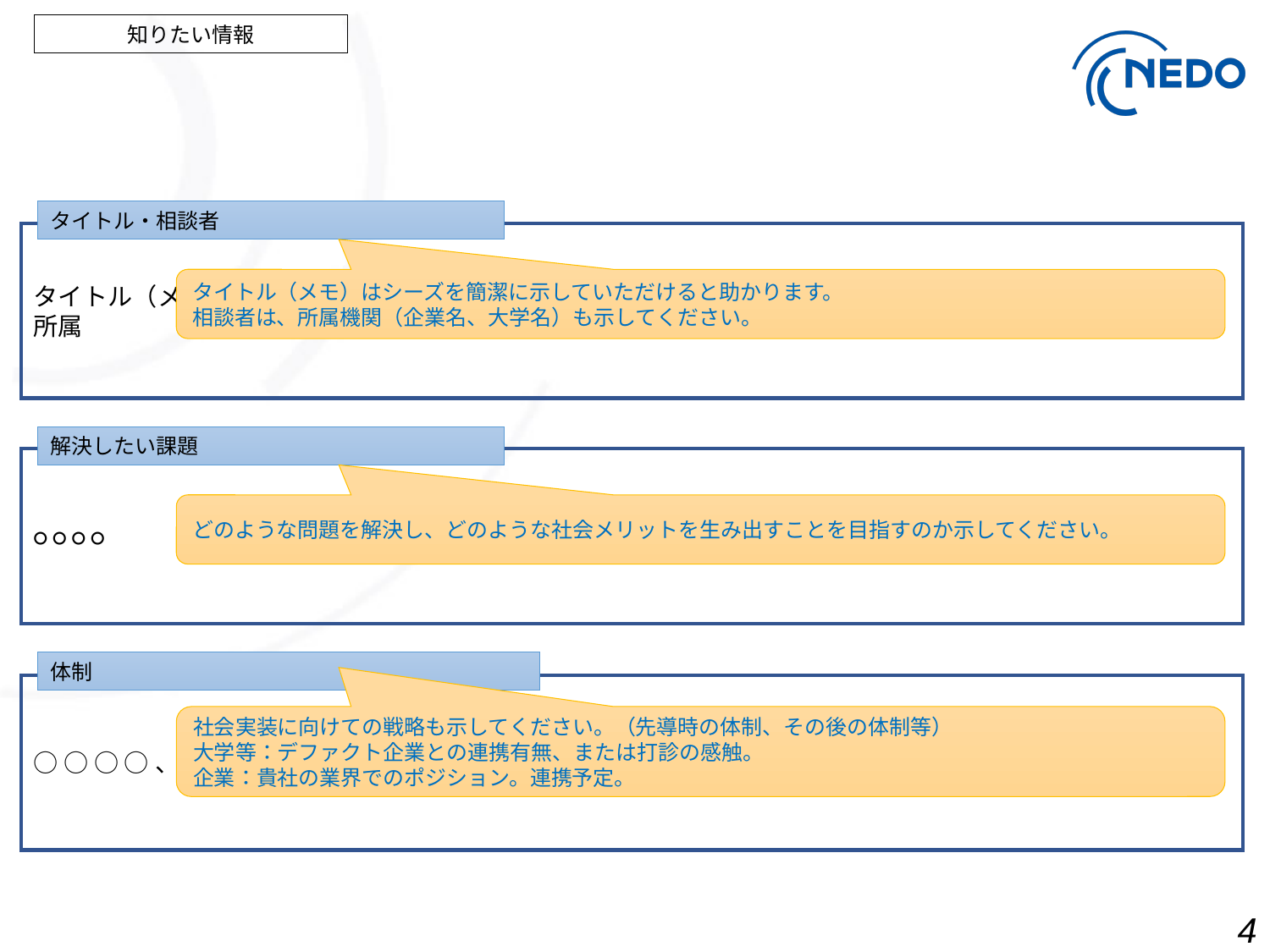

知りたい情報
タイトル・相談者
タイトル（メモ）
所属
タイトル（メモ）はシーズを簡潔に示していただけると助かります。
相談者は、所属機関（企業名、大学名）も示してください。
解決したい課題
○ ○ ○ ○
どのような問題を解決し、どのような社会メリットを生み出すことを目指すのか示してください。
体制
○ ○ ○ ○、 ○ ○ ○ ○
社会実装に向けての戦略も示してください。（先導時の体制、その後の体制等）
大学等：デファクト企業との連携有無、または打診の感触。
企業：貴社の業界でのポジション。連携予定。
4